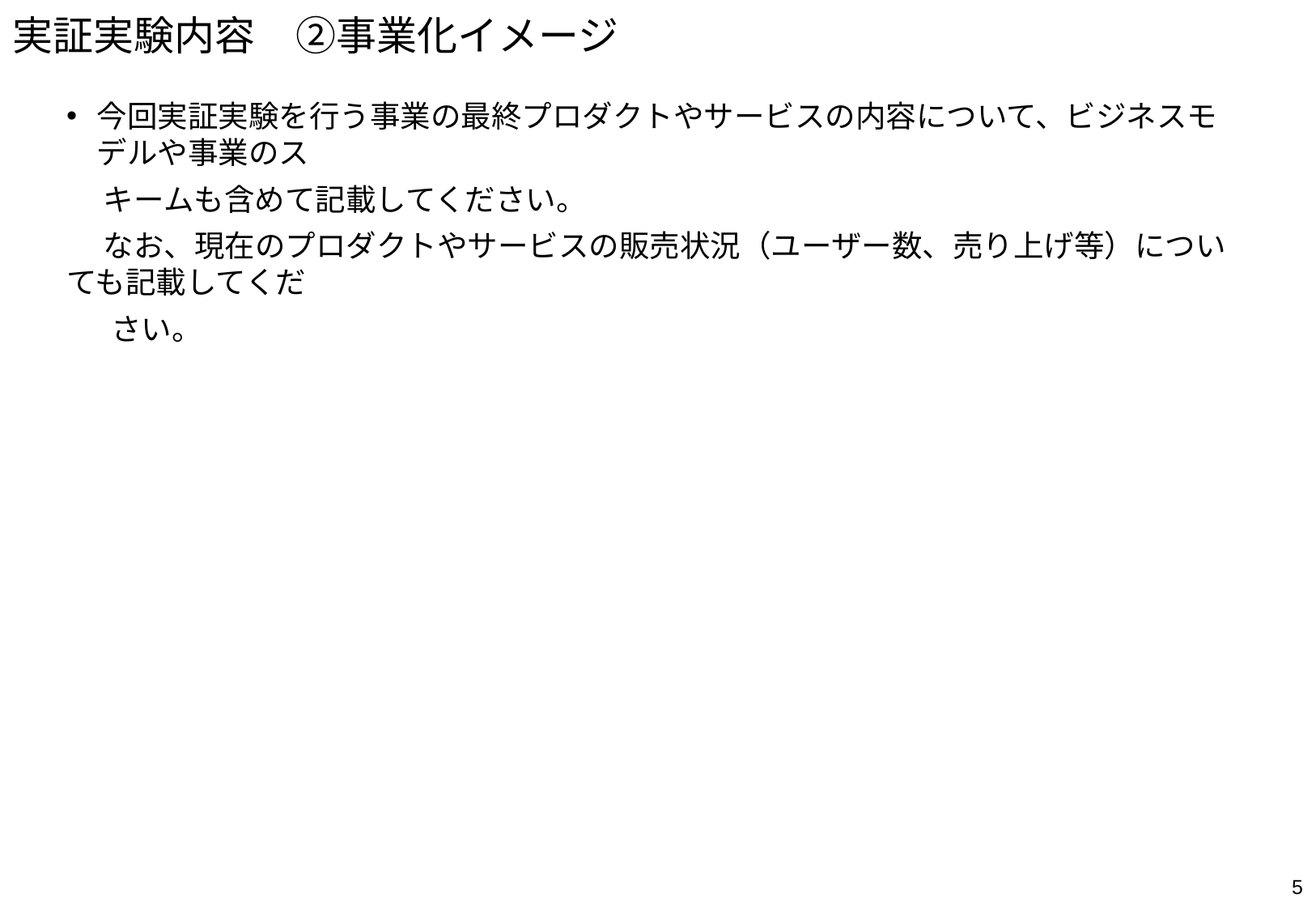

# 実証実験内容　②事業化イメージ
今回実証実験を行う事業の最終プロダクトやサービスの内容について、ビジネスモデルや事業のス
　 キームも含めて記載してください。
　 なお、現在のプロダクトやサービスの販売状況（ユーザー数、売り上げ等）についても記載してくだ
 　さい。
5